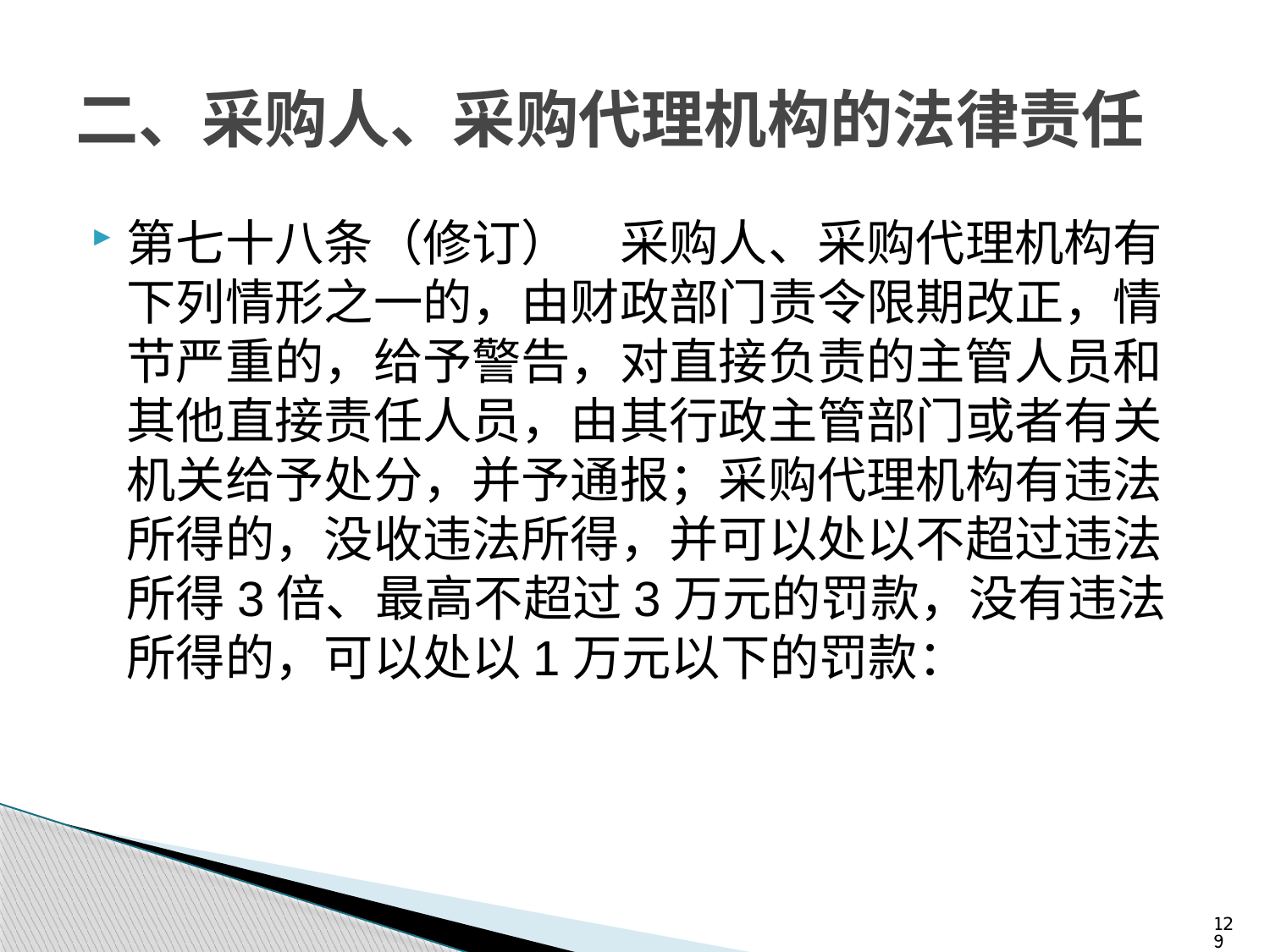

# 二、采购人、采购代理机构的法律责任
第七十八条（修订）　采购人、采购代理机构有下列情形之一的，由财政部门责令限期改正，情节严重的，给予警告，对直接负责的主管人员和其他直接责任人员，由其行政主管部门或者有关机关给予处分，并予通报；采购代理机构有违法所得的，没收违法所得，并可以处以不超过违法所得3倍、最高不超过3万元的罚款，没有违法所得的，可以处以1万元以下的罚款：
129